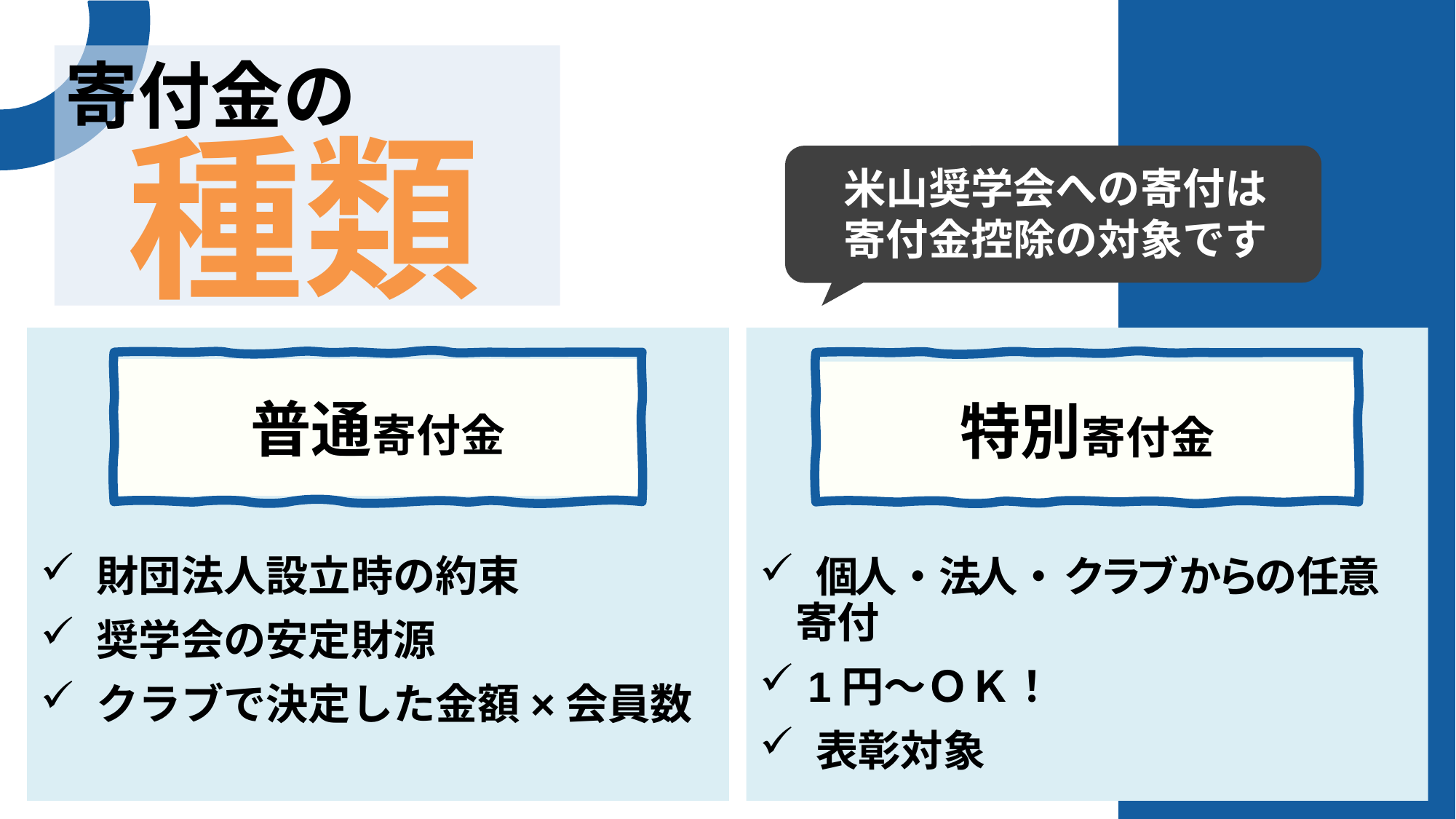

寄付金の
種類
米山奨学会への寄付は
寄付金控除の対象です

普通寄付金
 財団法人設立時の約束
 奨学会の安定財源
 クラブで決定した金額×会員数

特別寄付金

 個人・法人・ クラブからの任意寄付
 1円～ＯＫ！
 表彰対象